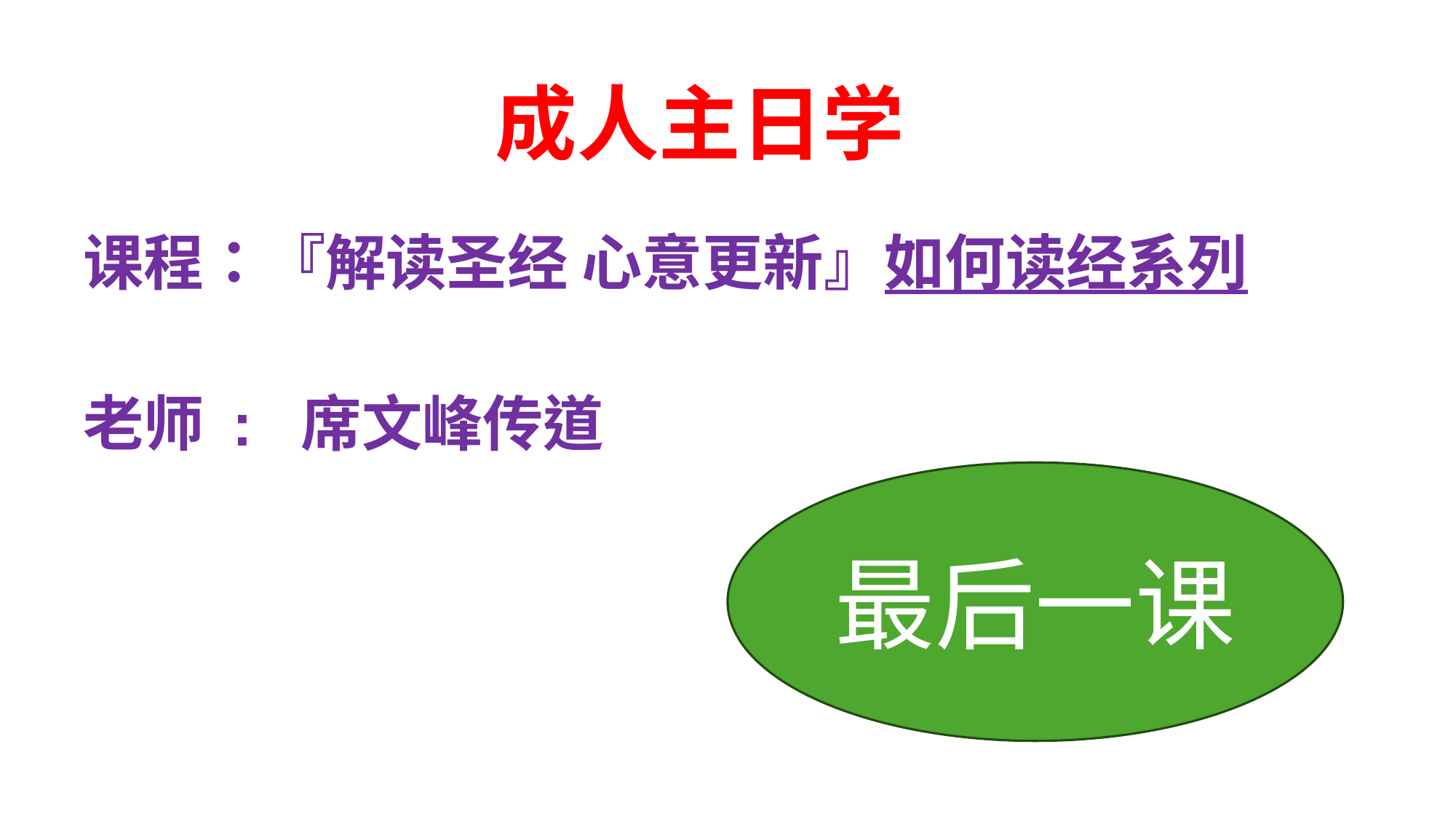

成人主日学
课程：『解读圣经 心意更新』如何读经系列

老师 :  席文峰传道
最后一课